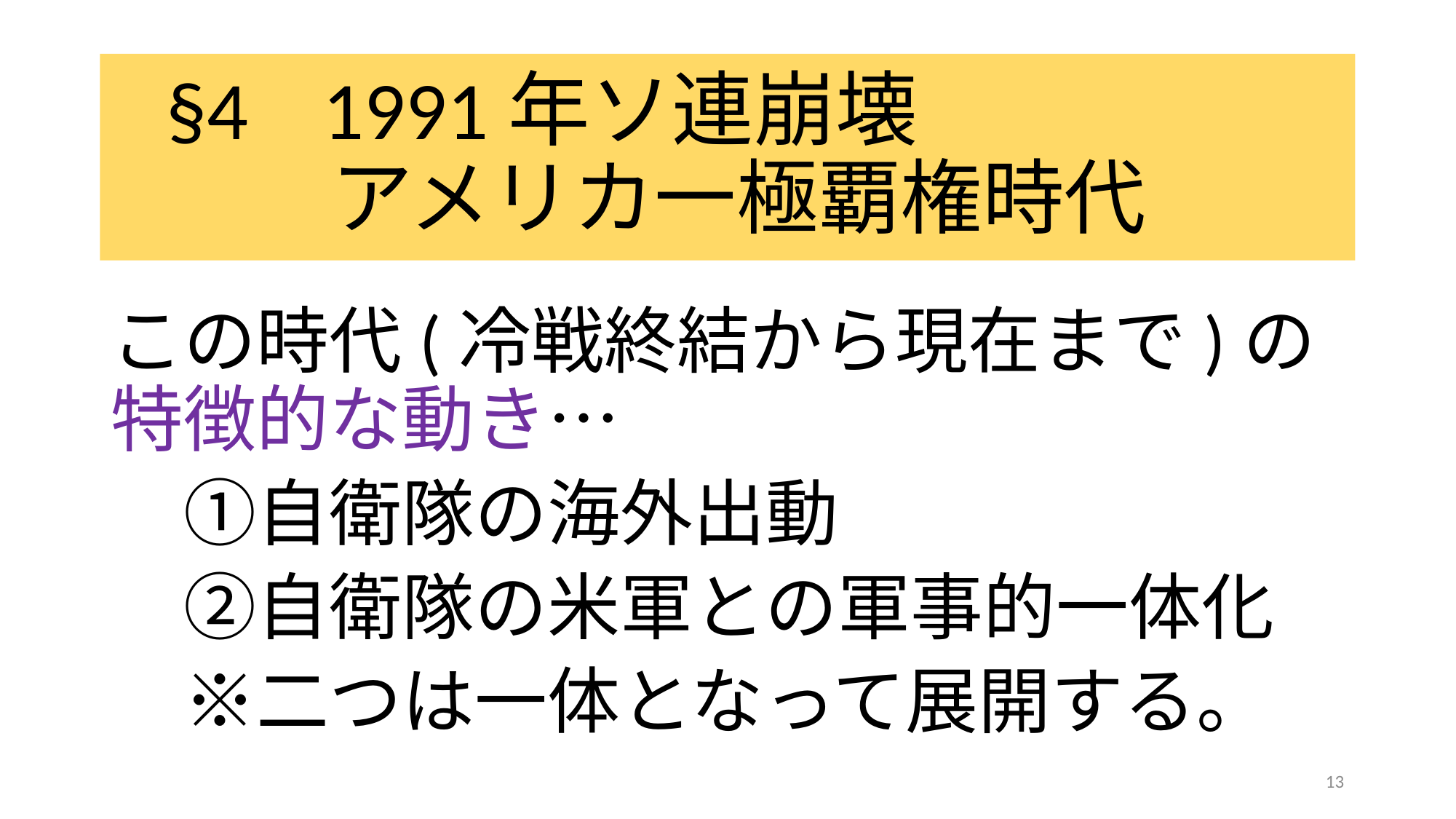

# §4    1991年ソ連崩壊 アメリカ一極覇権時代
この時代(冷戦終結から現在まで)の特徴的な動き…
　①自衛隊の海外出動
　②自衛隊の米軍との軍事的一体化
　※二つは一体となって展開する。
13